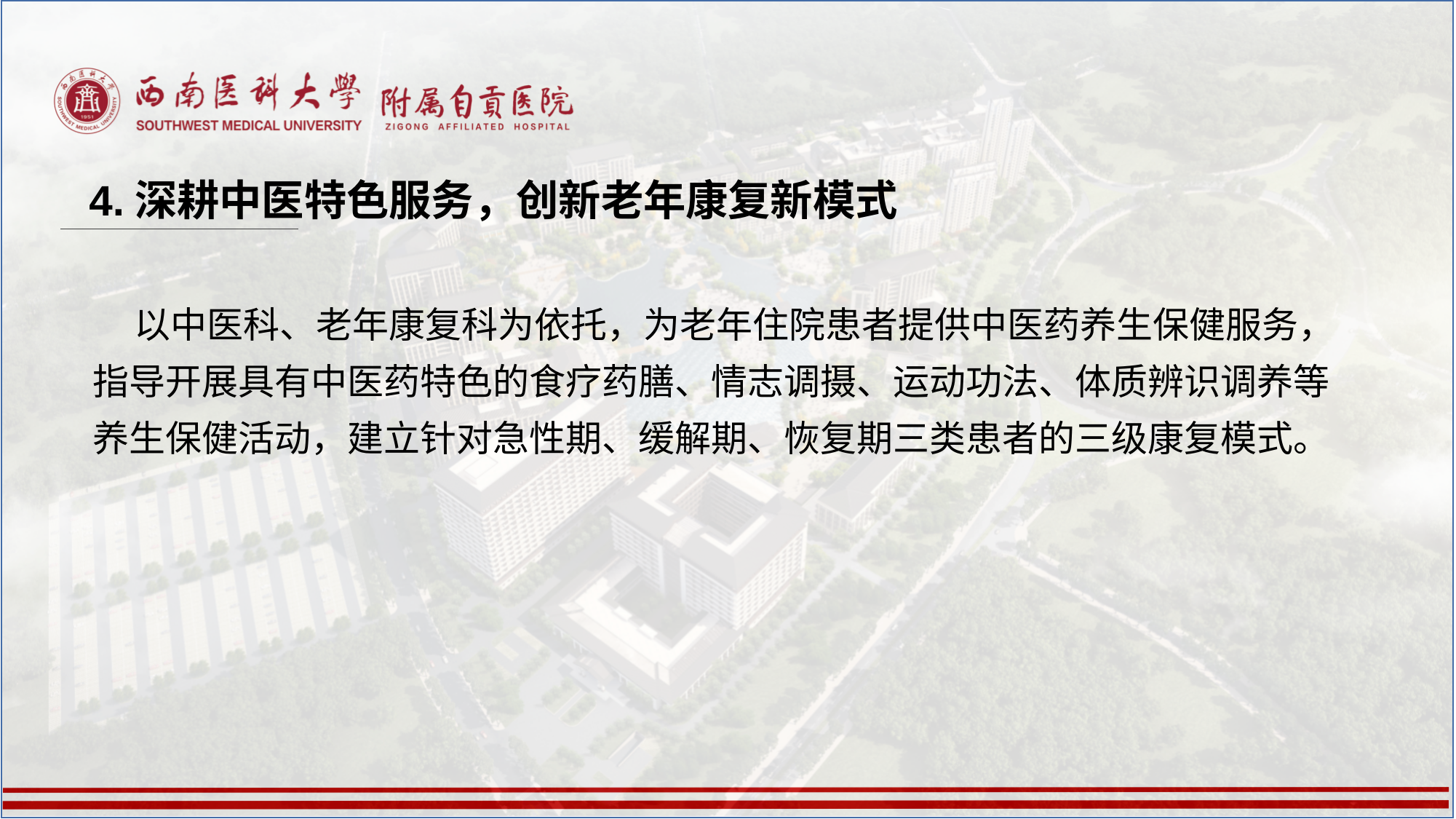

4.深耕中医特色服务，创新老年康复新模式
    以中医科、老年康复科为依托，为老年住院患者提供中医药养生保健服务，指导开展具有中医药特色的食疗药膳、情志调摄、运动功法、体质辨识调养等养生保健活动，建立针对急性期、缓解期、恢复期三类患者的三级康复模式。